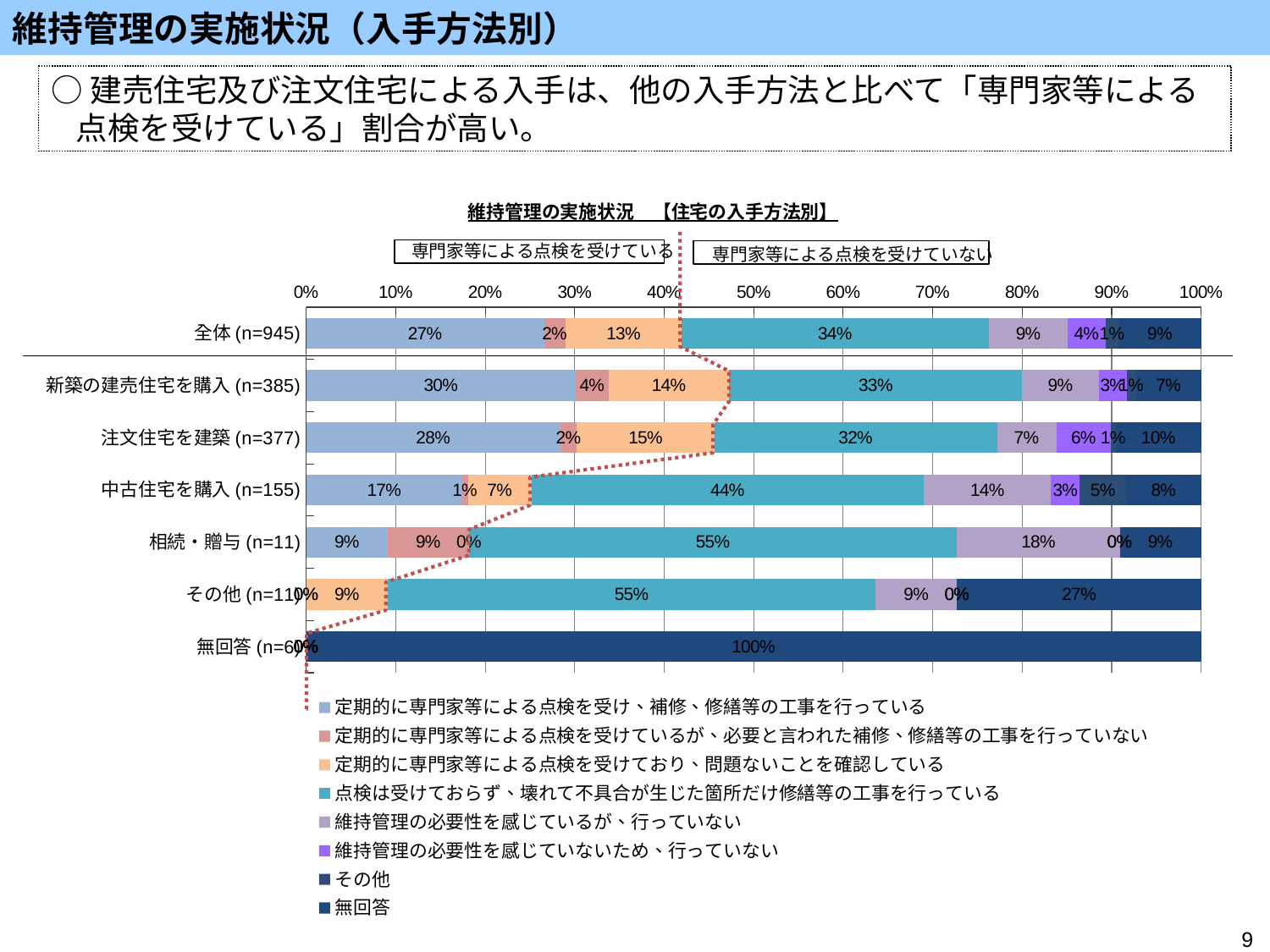

維持管理の実施状況（入手方法別）
○建売住宅及び注文住宅による入手は、他の入手方法と比べて「専門家等による点検を受けている」割合が高い。

### Chart: 維持管理の実施状況　【住宅の入手方法別】

| Category | 定期的に専門家等による点検を受け、補修、修繕等の工事を行っている | 定期的に専門家等による点検を受けているが、必要と言われた補修、修繕等の工事を行っていない | 定期的に専門家等による点検を受けており、問題ないことを確認している | 点検は受けておらず、壊れて不具合が生じた箇所だけ修繕等の工事を行っている | 維持管理の必要性を感じているが、行っていない | 維持管理の必要性を感じていないため、行っていない | その他 | 無回答 |
|---|---|---|---|---|---|---|---|---|
| 全体(n=945) | 0.2656084656084656 | 0.02433862433862434 | 0.1291005291005291 | 0.3439153439153439 | 0.08783068783068783 | 0.042328042328042326 | 0.014814814814814815 | 0.09206349206349207 |
| 新築の建売住宅を購入(n=385) | 0.3012987012987013 | 0.03636363636363636 | 0.13506493506493505 | 0.32727272727272727 | 0.08571428571428572 | 0.03116883116883117 | 0.01038961038961039 | 0.07272727272727272 |
| 注文住宅を建築(n=377) | 0.2838196286472148 | 0.01856763925729443 | 0.15384615384615385 | 0.3156498673740053 | 0.06631299734748011 | 0.0610079575596817 | 0.005305039787798408 | 0.09549071618037135 |
| 中古住宅を購入(n=155) | 0.17419354838709677 | 0.0064516129032258064 | 0.07096774193548387 | 0.43870967741935485 | 0.14193548387096774 | 0.03225806451612903 | 0.05161290322580645 | 0.08387096774193549 |
| 相続・贈与(n=11) | 0.09090909090909091 | 0.09090909090909091 | 0.0 | 0.5454545454545454 | 0.18181818181818182 | 0.0 | 0.0 | 0.09090909090909091 |
| その他(n=11) | 0.0 | 0.0 | 0.09090909090909091 | 0.5454545454545454 | 0.09090909090909091 | 0.0 | 0.0 | 0.2727272727272727 |
| 無回答(n=6) | 0.0 | 0.0 | 0.0 | 0.0 | 0.0 | 0.0 | 0.0 | 1.0 |
専門家等による点検を受けている

専門家等による点検を受けていない

9